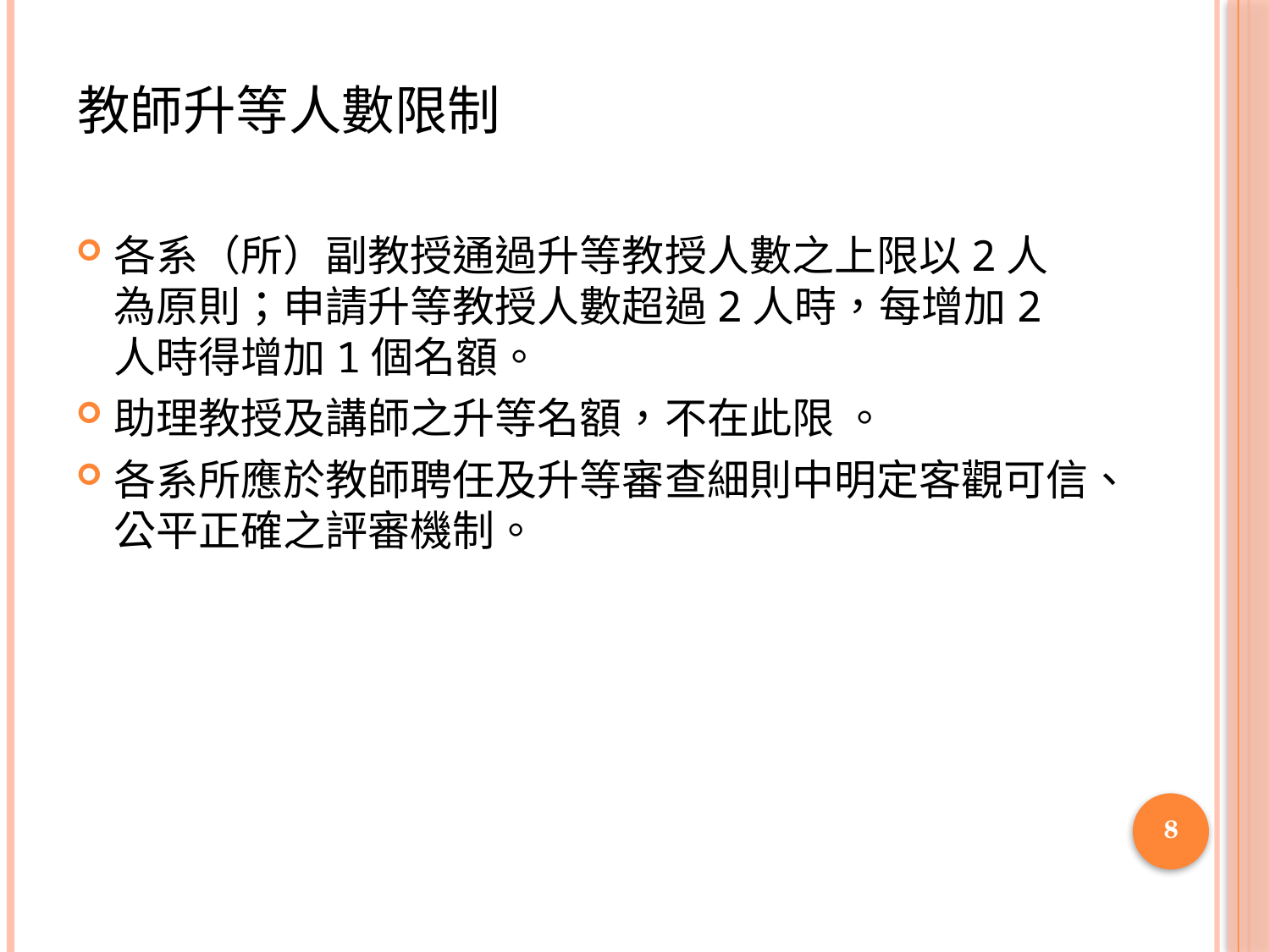

# 教師升等人數限制
各系（所）副教授通過升等教授人數之上限以2人為原則；申請升等教授人數超過2人時，每增加2人時得增加1個名額。
助理教授及講師之升等名額，不在此限 。
各系所應於教師聘任及升等審查細則中明定客觀可信、公平正確之評審機制。

8